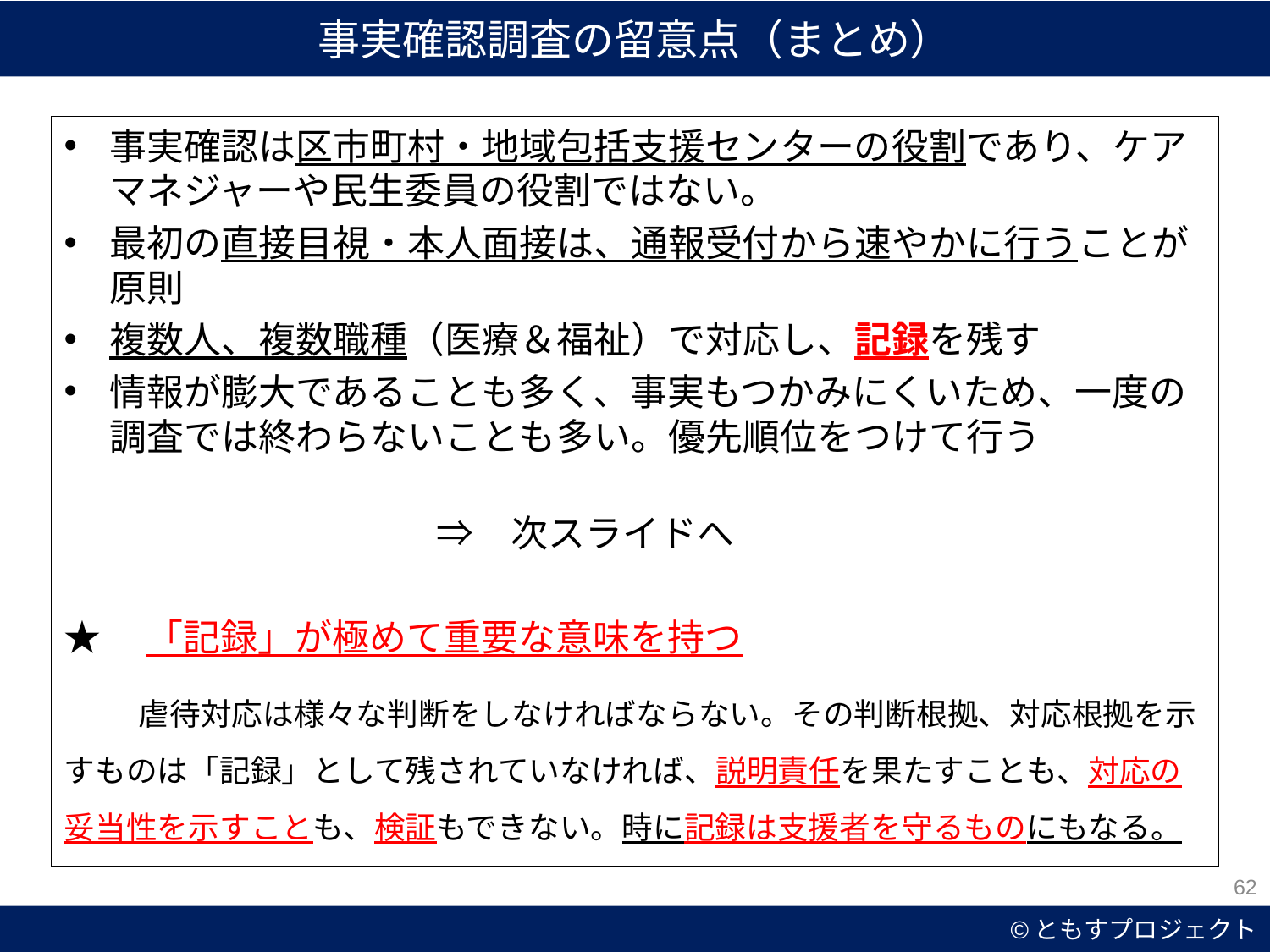

事実確認調査の留意点（まとめ）
事実確認は区市町村・地域包括支援センターの役割であり、ケアマネジャーや民生委員の役割ではない。
最初の直接目視・本人面接は、通報受付から速やかに行うことが原則
複数人、複数職種（医療＆福祉）で対応し、記録を残す
情報が膨大であることも多く、事実もつかみにくいため、一度の調査では終わらないことも多い。優先順位をつけて行う
　　　　　　　　　　　　　　　　　　　　　　　　　　　　　　　　　　　　　　　　⇒　次スライドへ

★　「記録」が極めて重要な意味を持つ
　　虐待対応は様々な判断をしなければならない。その判断根拠、対応根拠を示すものは「記録」として残されていなければ、説明責任を果たすことも、対応の妥当性を示すことも、検証もできない。時に記録は支援者を守るものにもなる。
62
©ともすプロジェクト